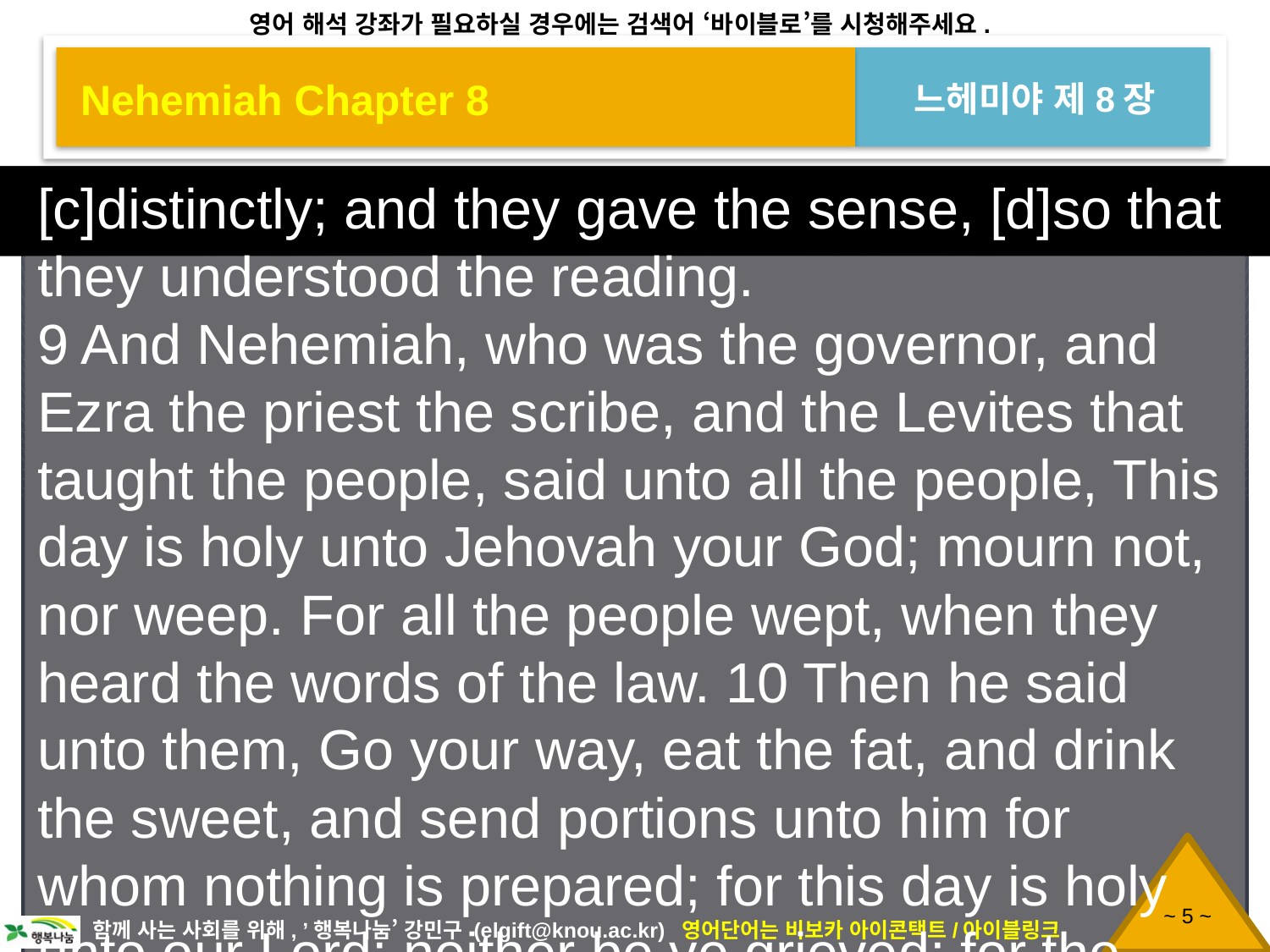

Nehemiah Chapter 8
느헤미야 제8장
[c]distinctly; and they gave the sense, [d]so that they understood the reading.
9 And Nehemiah, who was the governor, and Ezra the priest the scribe, and the Levites that taught the people, said unto all the people, This day is holy unto Jehovah your God; mourn not, nor weep. For all the people wept, when they heard the words of the law. 10 Then he said unto them, Go your way, eat the fat, and drink the sweet, and send portions unto him for whom nothing is prepared; for this day is holy unto our Lord: neither be ye grieved; for the